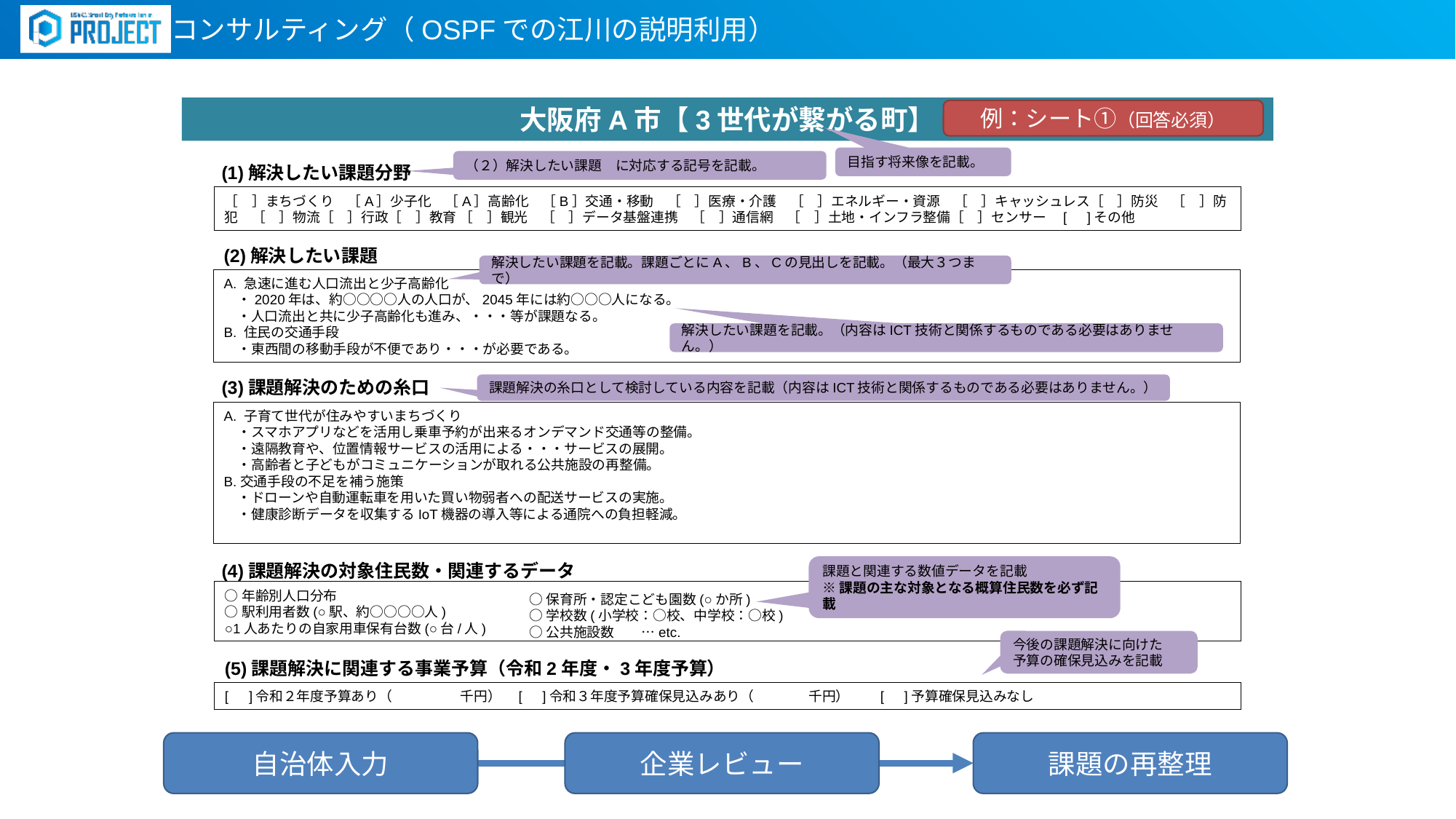

コンサルティング（OSPFでの江川の説明利用）
大阪府A市【3世代が繋がる町】
例：シート①（回答必須）
目指す将来像を記載。
（２）解決したい課題　に対応する記号を記載。
(1)解決したい課題分野
［　］まちづくり　［A］少子化　［A］高齢化　［B］交通・移動　［　］医療・介護　［　］エネルギー・資源　［　］キャッシュレス［　］防災　［　］防犯　［　］物流［　］行政［　］教育 ［　］観光　［　］データ基盤連携　［　］通信網　［　］土地・インフラ整備［　］センサー　[　]その他
(2)解決したい課題
解決したい課題を記載。課題ごとにA、B、Cの見出しを記載。（最大３つまで）
A. 急速に進む人口流出と少子高齢化
　・2020年は、約○○○○人の人口が、2045年には約○○○人になる。
　・人口流出と共に少子高齢化も進み、・・・等が課題なる。
B. 住民の交通手段
　・東西間の移動手段が不便であり・・・が必要である。
解決したい課題を記載。（内容はICT技術と関係するものである必要はありません。）
(3)課題解決のための糸口
課題解決の糸口として検討している内容を記載（内容はICT技術と関係するものである必要はありません。）
A. 子育て世代が住みやすいまちづくり
　・スマホアプリなどを活用し乗車予約が出来るオンデマンド交通等の整備。
　・遠隔教育や、位置情報サービスの活用による・・・サービスの展開。
　・高齢者と子どもがコミュニケーションが取れる公共施設の再整備。
B.交通手段の不足を補う施策
　・ドローンや自動運転車を用いた買い物弱者への配送サービスの実施。
　・健康診断データを収集するIoT機器の導入等による通院への負担軽減。

(4)課題解決の対象住民数・関連するデータ
課題と関連する数値データを記載
※課題の主な対象となる概算住民数を必ず記載
○年齢別人口分布
○駅利用者数(○駅、約○○○○人)
○1人あたりの自家用車保有台数(○台/人)
○保育所・認定こども園数(○か所)
○学校数(小学校：○校、中学校：○校)
○公共施設数　　…etc.
今後の課題解決に向けた
予算の確保見込みを記載
(5)課題解決に関連する事業予算（令和2年度・3年度予算）
[　]令和２年度予算あり（　　　　　千円）　[　]令和３年度予算確保見込みあり（　　　　千円）　　[　]予算確保見込みなし
自治体入力
企業レビュー
課題の再整理